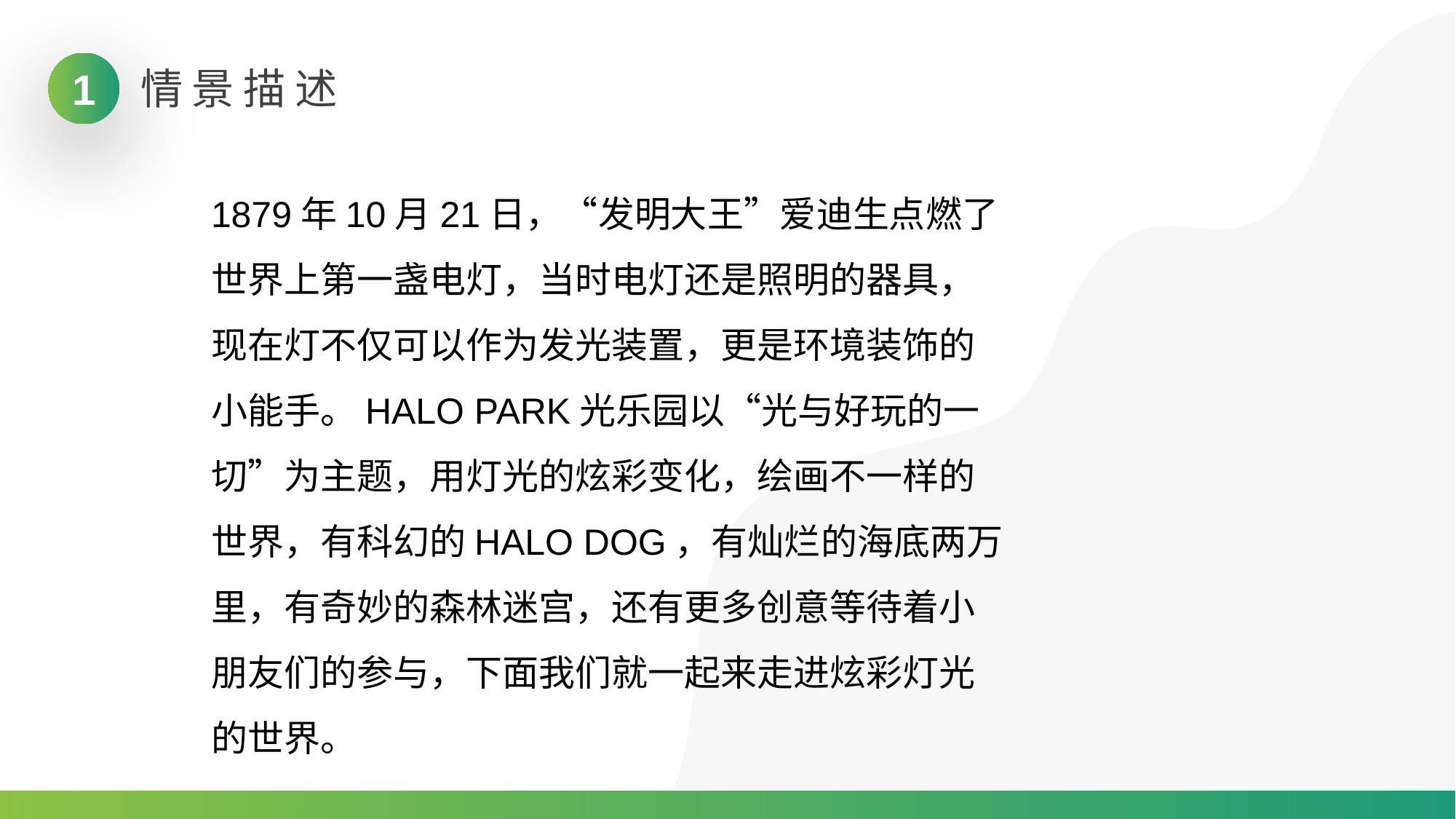

1
情景描述
1879年10月21日，“发明大王”爱迪生点燃了世界上第一盏电灯，当时电灯还是照明的器具，现在灯不仅可以作为发光装置，更是环境装饰的小能手。HALO PARK光乐园以“光与好玩的一切”为主题，用灯光的炫彩变化，绘画不一样的世界，有科幻的HALO DOG，有灿烂的海底两万里，有奇妙的森林迷宫，还有更多创意等待着小朋友们的参与，下面我们就一起来走进炫彩灯光的世界。
02